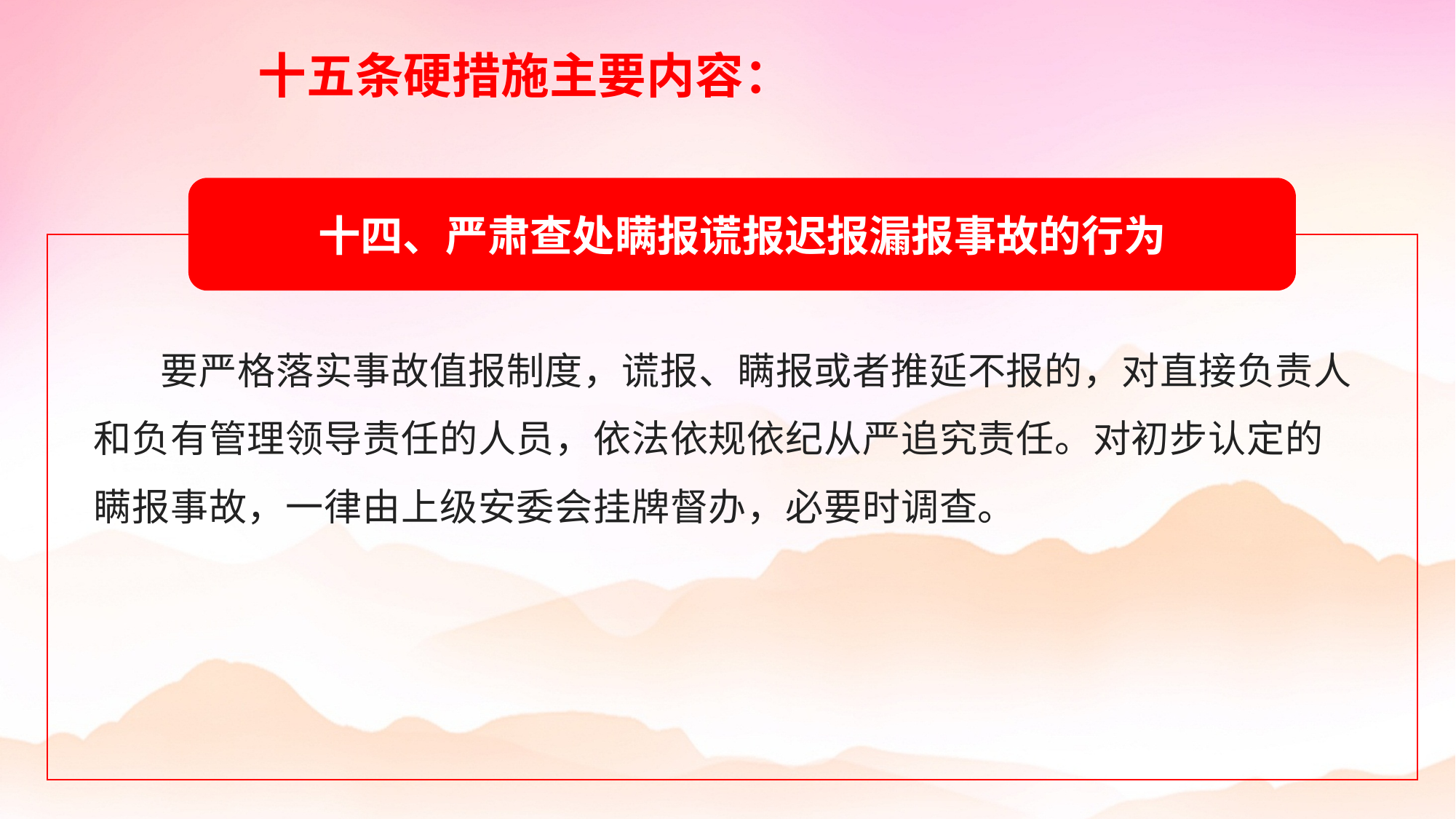

十五条硬措施主要内容：
十四、严肃查处瞒报谎报迟报漏报事故的行为

 要严格落实事故值报制度，谎报、瞒报或者推延不报的，对直接负责人和负有管理领导责任的人员，依法依规依纪从严追究责任。对初步认定的瞒报事故，一律由上级安委会挂牌督办，必要时调查。